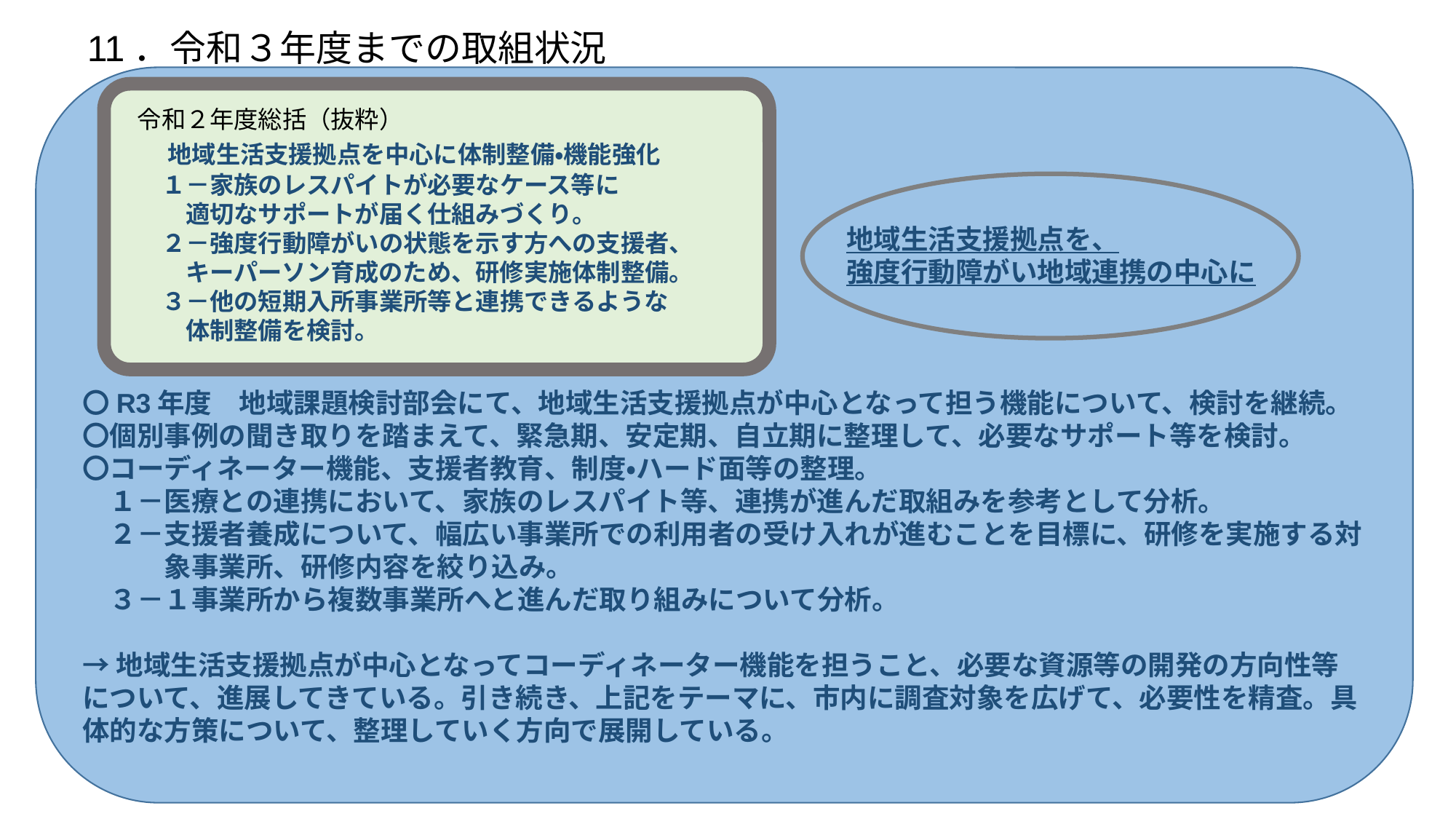

# 11．令和３年度までの取組状況

　　　　　　　　　　　　　　　　　　　　　　　　　　　　地域生活支援拠点を、
　　　　　　　　　　　　　　　　　　　　　　　　　　　　強度行動障がい地域連携の中心に

〇R3年度　地域課題検討部会にて、地域生活支援拠点が中心となって担う機能について、検討を継続。
〇個別事例の聞き取りを踏まえて、緊急期、安定期、自立期に整理して、必要なサポート等を検討。
〇コーディネーター機能、支援者教育、制度・ハード面等の整理。
　１－医療との連携において、家族のレスパイト等、連携が進んだ取組みを参考として分析。
　２－支援者養成について、幅広い事業所での利用者の受け入れが進むことを目標に、研修を実施する対
　　　象事業所、研修内容を絞り込み。
　３－１事業所から複数事業所へと進んだ取り組みについて分析。

→地域生活支援拠点が中心となってコーディネーター機能を担うこと、必要な資源等の開発の方向性等について、進展してきている。引き続き、上記をテーマに、市内に調査対象を広げて、必要性を精査。具体的な方策について、整理していく方向で展開している。
令和２年度総括（抜粋）
　地域生活支援拠点を中心に体制整備・機能強化
　１－家族のレスパイトが必要なケース等に
　　適切なサポートが届く仕組みづくり。
　２－強度行動障がいの状態を示す方への支援者、
　　キーパーソン育成のため、研修実施体制整備。
　３－他の短期入所事業所等と連携できるような
　　体制整備を検討。

29